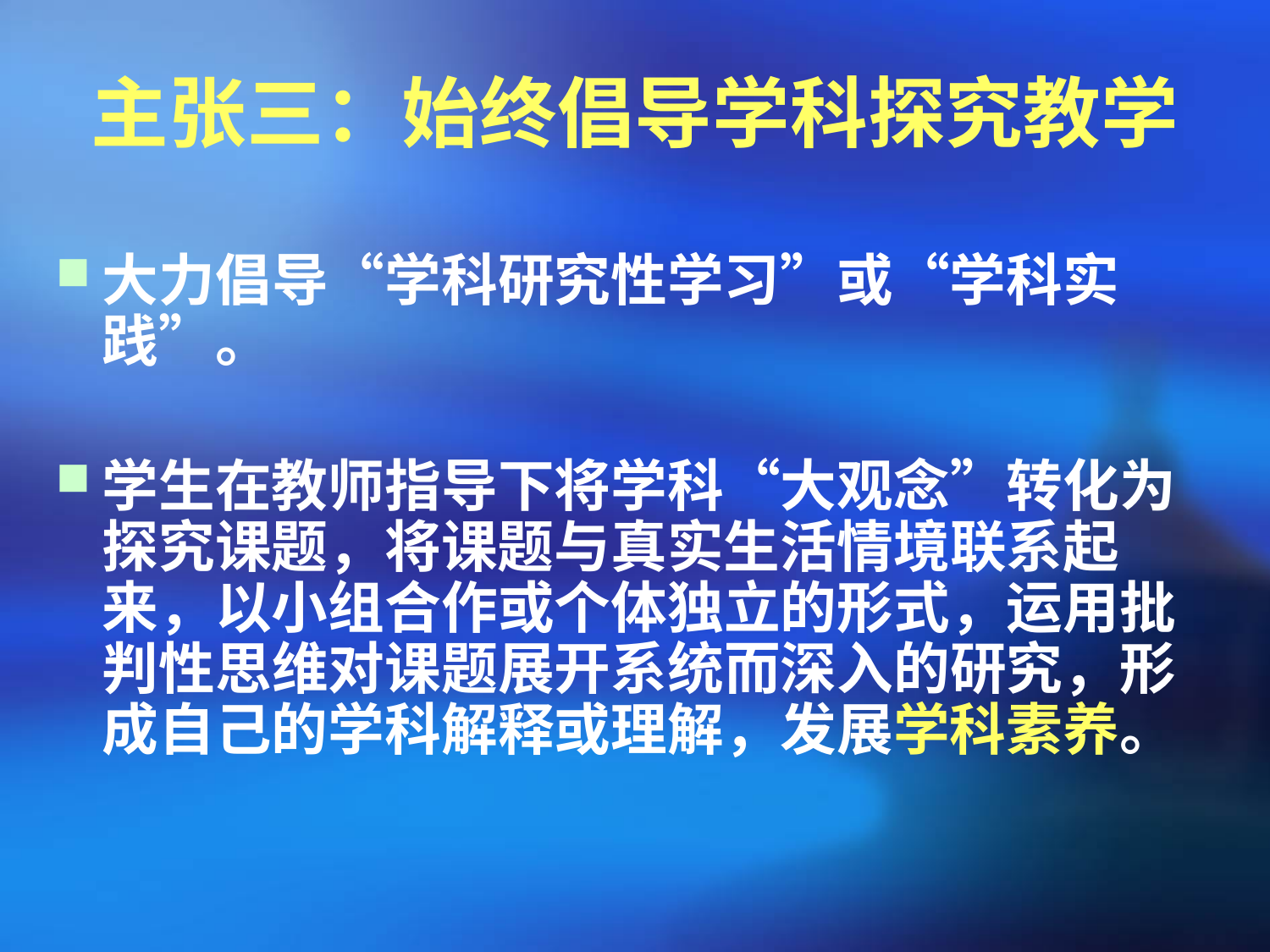

# 主张三：始终倡导学科探究教学
大力倡导“学科研究性学习”或“学科实践”。

学生在教师指导下将学科“大观念”转化为探究课题，将课题与真实生活情境联系起来，以小组合作或个体独立的形式，运用批判性思维对课题展开系统而深入的研究，形成自己的学科解释或理解，发展学科素养。